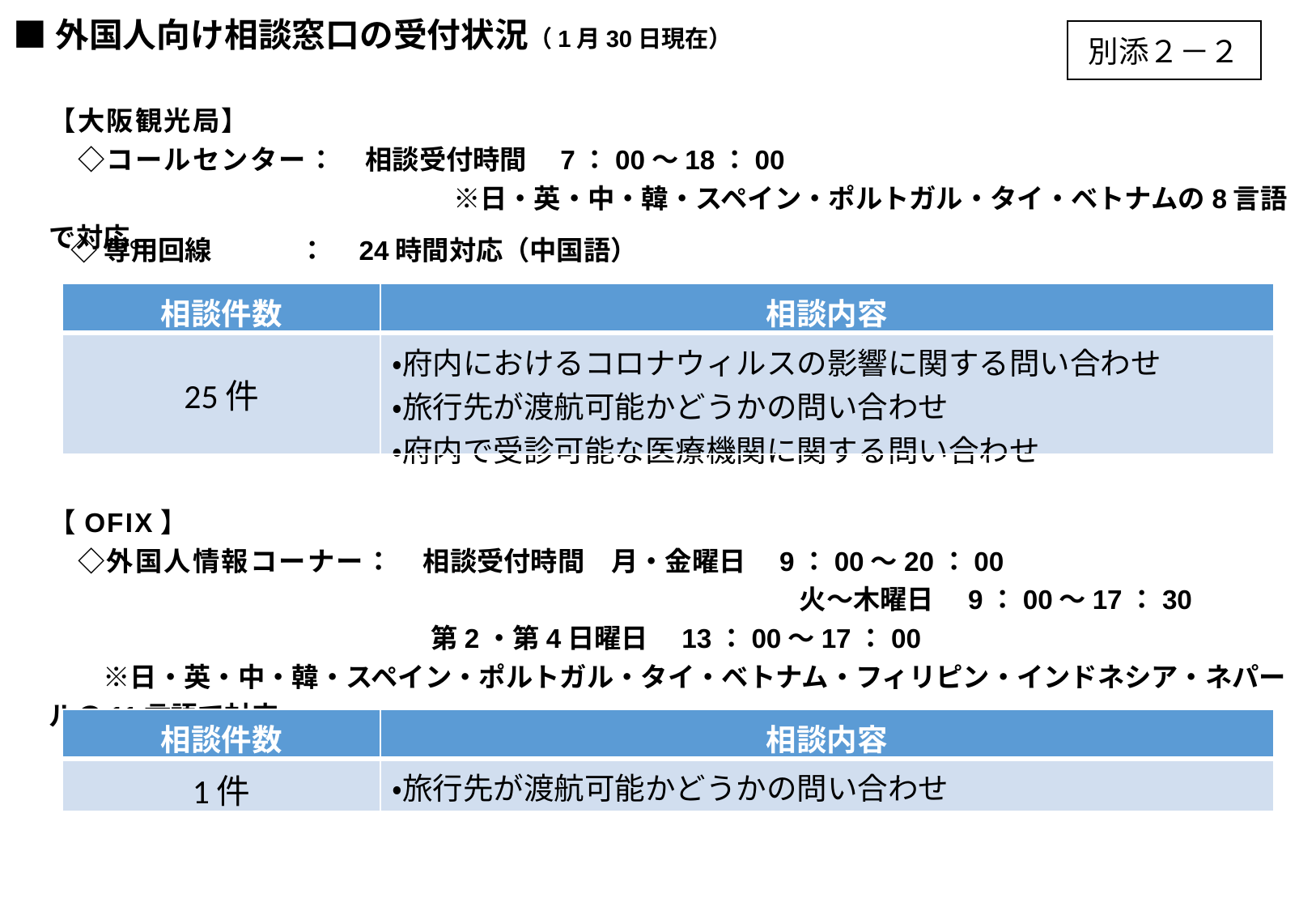

■外国人向け相談窓口の受付状況（1月30日現在）
別添２－２
【大阪観光局】
　◇コールセンター：　相談受付時間　7：00～18：00
　　　　　　　　　　　　　　　※日・英・中・韓・スペイン・ポルトガル・タイ・ベトナムの8言語で対応。

◇専用回線　　　 ：　24時間対応（中国語）
| 相談件数 | 相談内容 |
| --- | --- |
| 25件 | ・府内におけるコロナウィルスの影響に関する問い合わせ ・旅行先が渡航可能かどうかの問い合わせ ・府内で受診可能な医療機関に関する問い合わせ |

【OFIX】
　◇外国人情報コーナー：　相談受付時間　月・金曜日　9：00～20：00
　　　　　　　　　　　　　　　　　　　　　　　　　   　　 火～木曜日　9：00～17：30
                                     　               　 第2・第4日曜日　13：00～17：00
　　※日・英・中・韓・スペイン・ポルトガル・タイ・ベトナム・フィリピン・インドネシア・ネパールの11言語で対応
| 相談件数 | 相談内容 |
| --- | --- |
| 1件 | ・旅行先が渡航可能かどうかの問い合わせ |